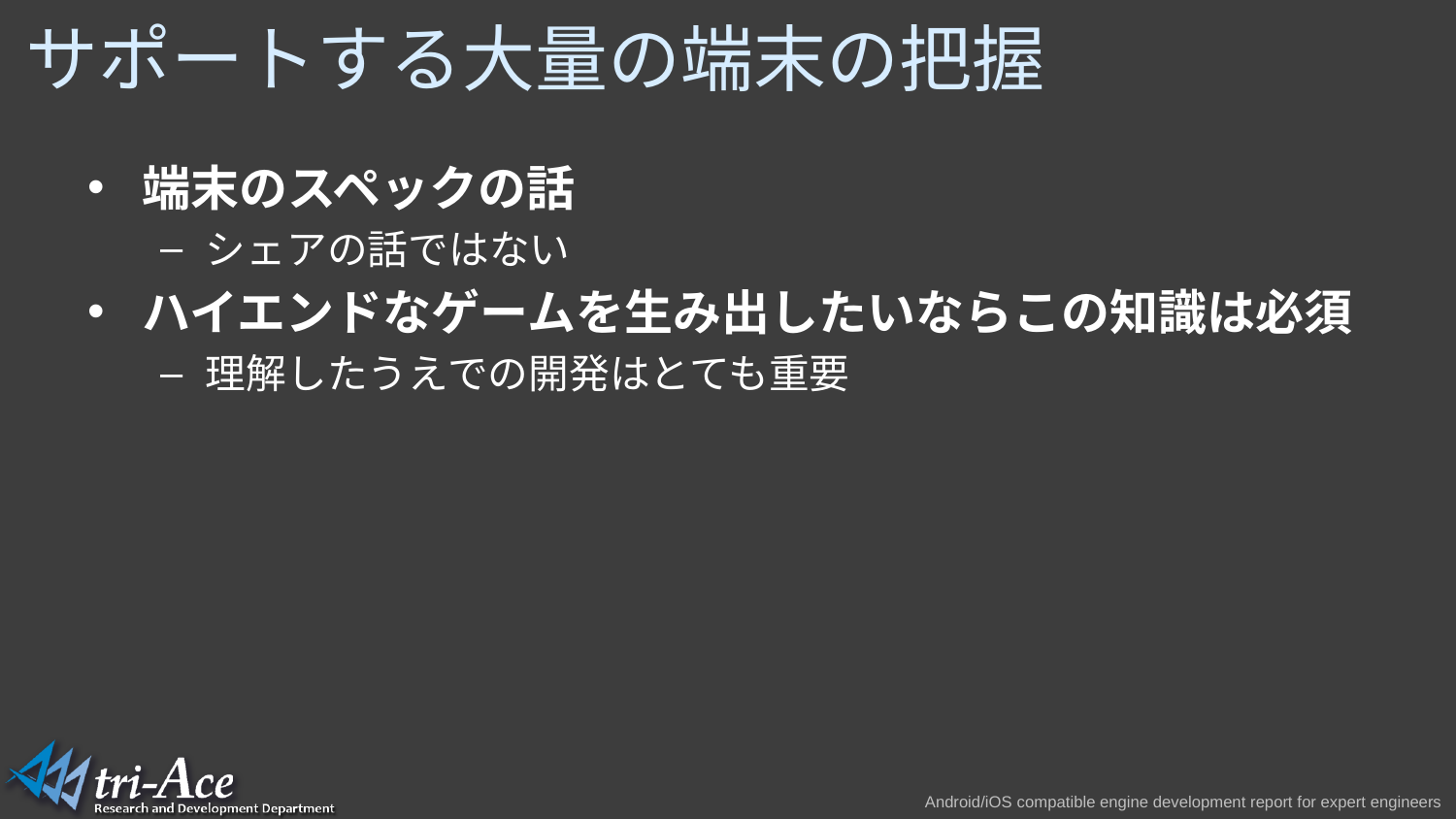

# サポートする大量の端末の把握
端末のスペックの話
シェアの話ではない
ハイエンドなゲームを生み出したいならこの知識は必須
理解したうえでの開発はとても重要